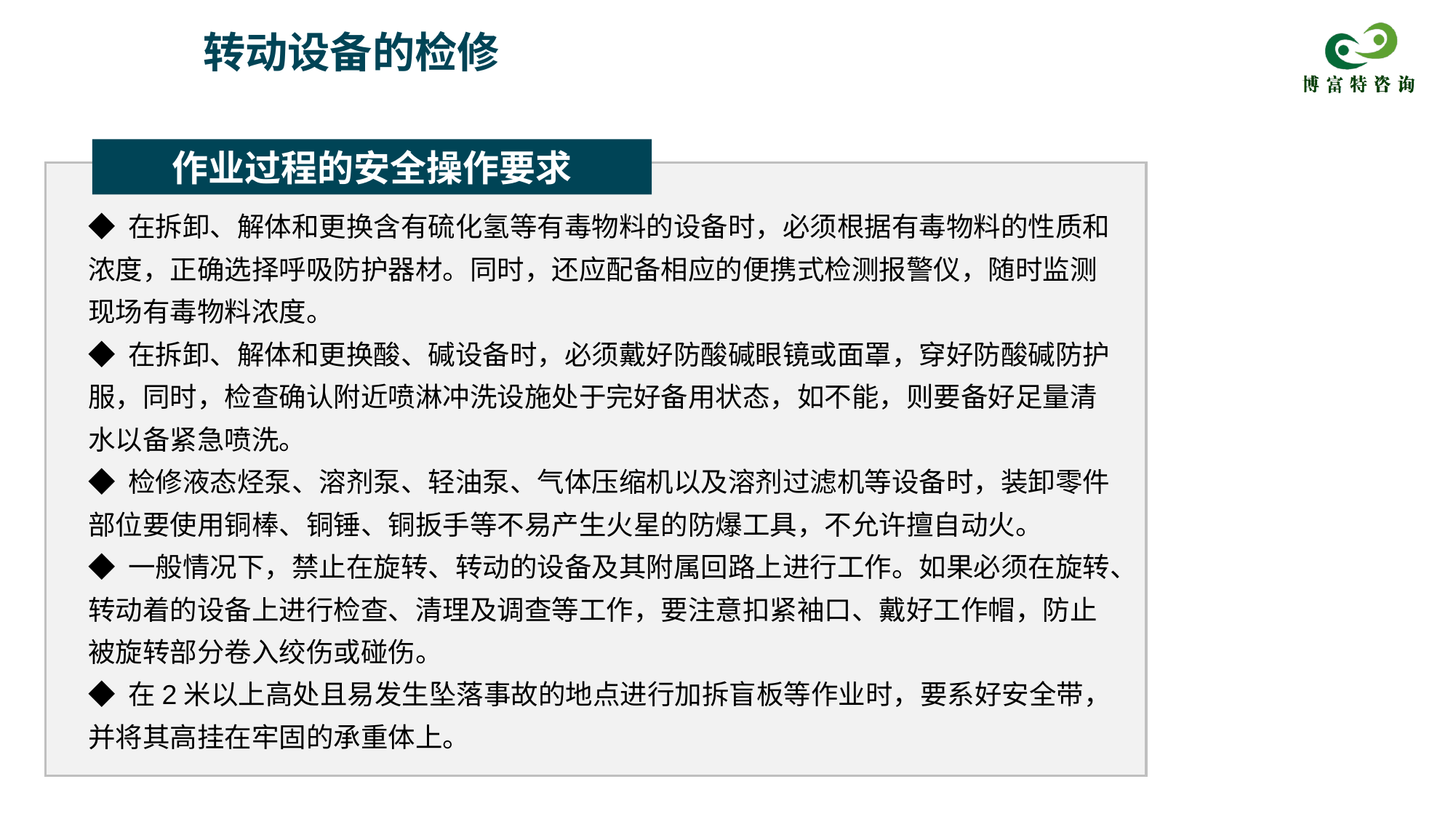

转动设备的检修
作业过程的安全操作要求

◆ 在拆卸、解体和更换含有硫化氢等有毒物料的设备时，必须根据有毒物料的性质和浓度，正确选择呼吸防护器材。同时，还应配备相应的便携式检测报警仪，随时监测现场有毒物料浓度。
◆ 在拆卸、解体和更换酸、碱设备时，必须戴好防酸碱眼镜或面罩，穿好防酸碱防护服，同时，检查确认附近喷淋冲洗设施处于完好备用状态，如不能，则要备好足量清水以备紧急喷洗。
◆ 检修液态烃泵、溶剂泵、轻油泵、气体压缩机以及溶剂过滤机等设备时，装卸零件部位要使用铜棒、铜锤、铜扳手等不易产生火星的防爆工具，不允许擅自动火。
◆ 一般情况下，禁止在旋转、转动的设备及其附属回路上进行工作。如果必须在旋转、转动着的设备上进行检查、清理及调查等工作，要注意扣紧袖口、戴好工作帽，防止被旋转部分卷入绞伤或碰伤。
◆ 在2米以上高处且易发生坠落事故的地点进行加拆盲板等作业时，要系好安全带，并将其高挂在牢固的承重体上。